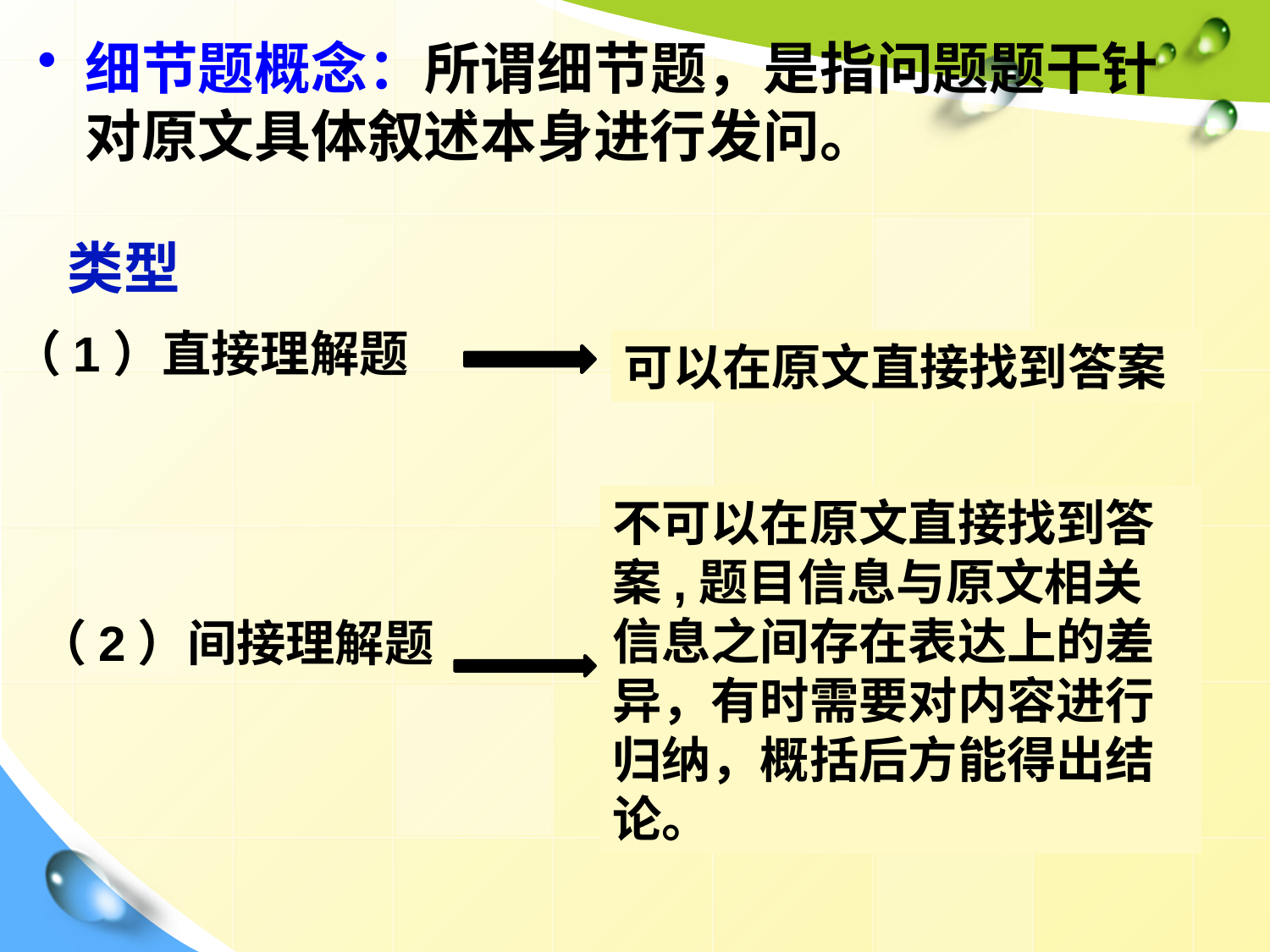

细节题概念：所谓细节题，是指问题题干针对原文具体叙述本身进行发问。
类型

（1）直接理解题

可以在原文直接找到答案

不可以在原文直接找到答案,题目信息与原文相关信息之间存在表达上的差异，有时需要对内容进行归纳，概括后方能得出结论。
（2）间接理解题